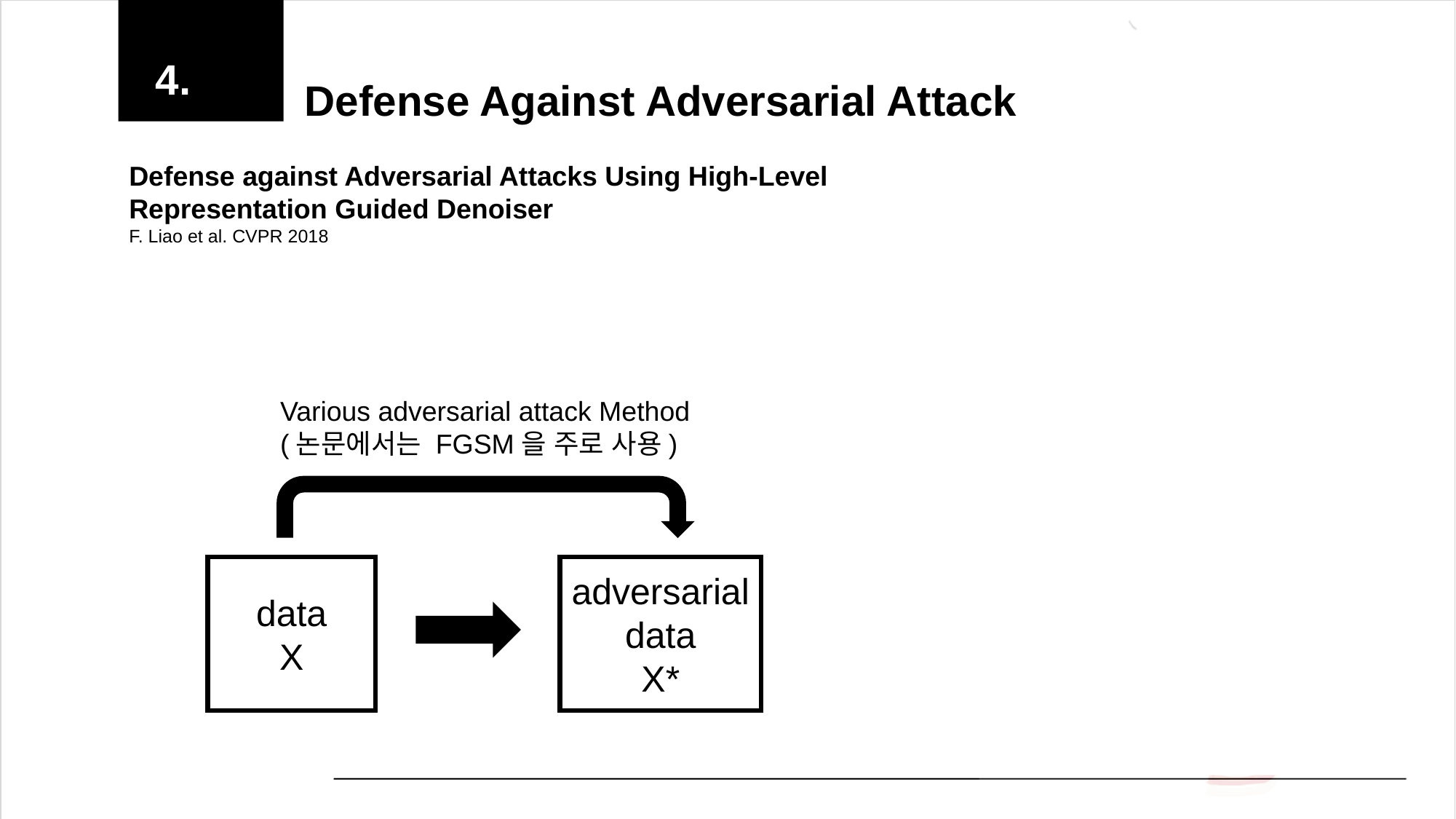

4.
Defense Against Adversarial Attack

Defense against Adversarial Attacks Using High-Level Representation Guided Denoiser
F. Liao et al. CVPR 2018
Various adversarial attack Method
(논문에서는 FGSM을 주로 사용)

data
X
adversarial
data
X*